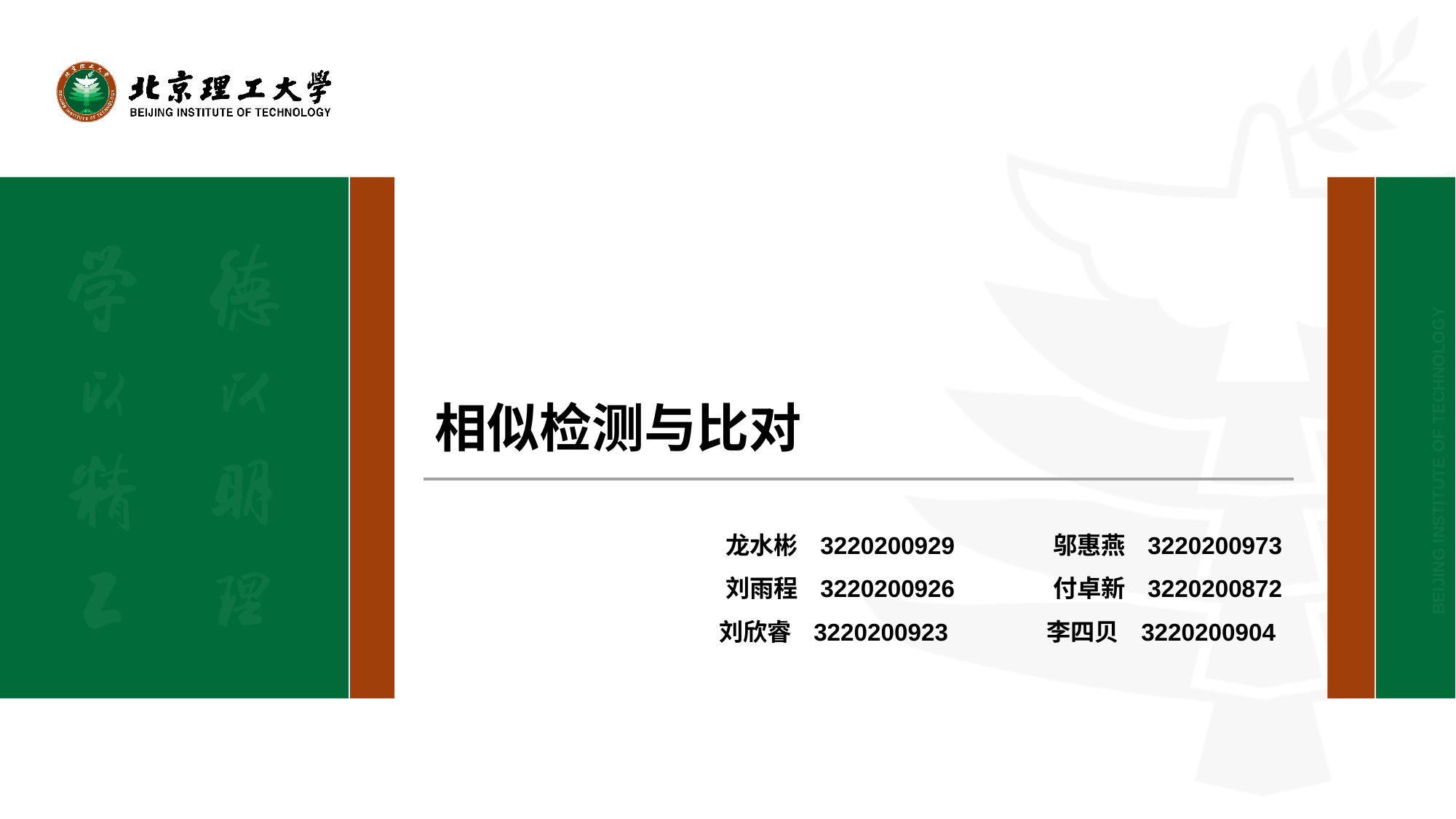

相似检测与比对
龙水彬   3220200929	邬惠燕   3220200973
刘雨程   3220200926 	付卓新   3220200872
刘欣睿   3220200923	李四贝   3220200904